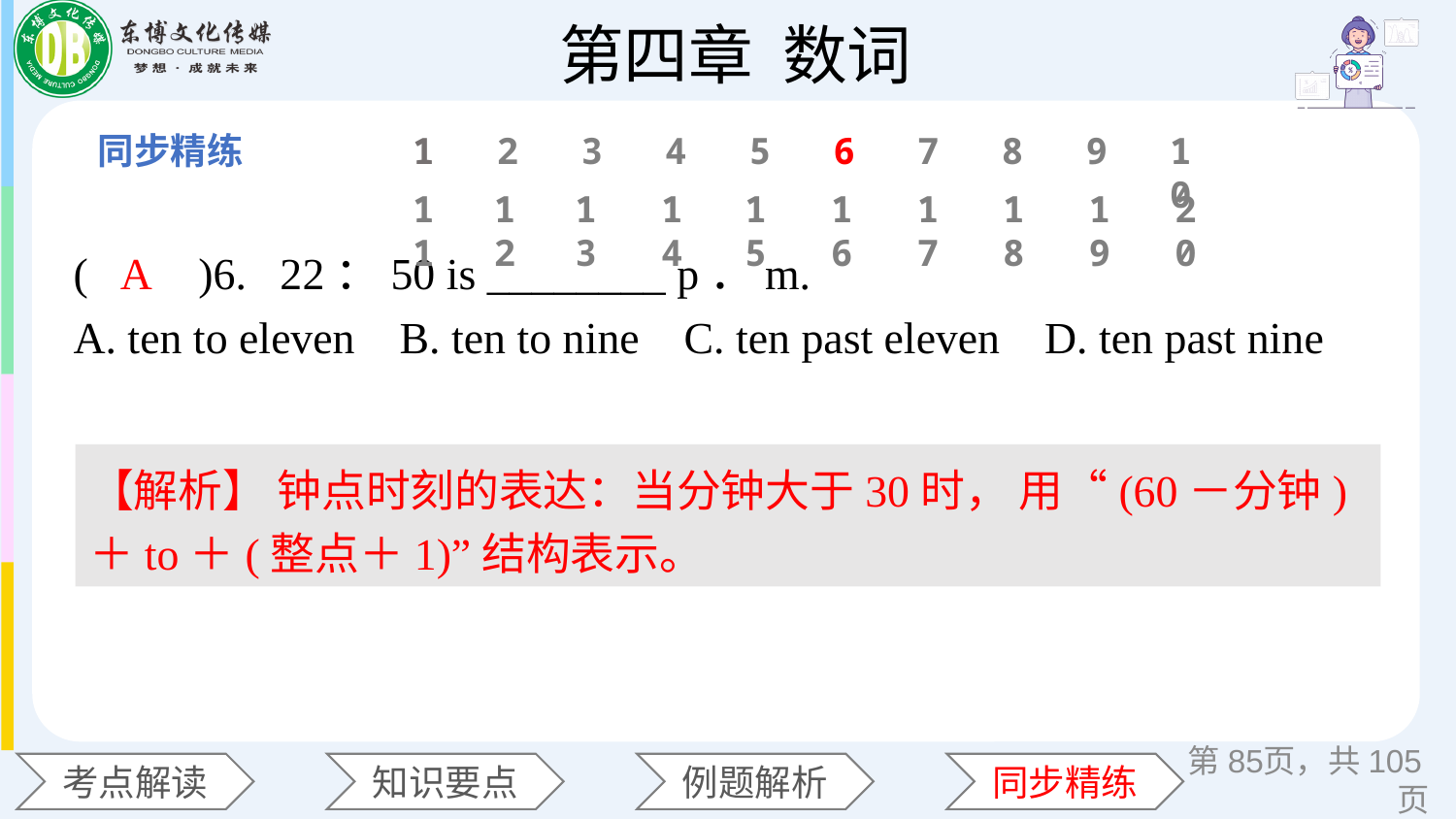

1
2
3
4
5
6
7
8
9
10
11
12
13
14
15
16
17
18
19
20
(　　)6.   22：50 is ________ p．m.
A. ten to eleven    B. ten to nine    C. ten past eleven    D. ten past nine
A
【解析】 钟点时刻的表达：当分钟大于30时， 用“(60－分钟)＋to＋(整点＋1)”结构表示。
第85页，共105页